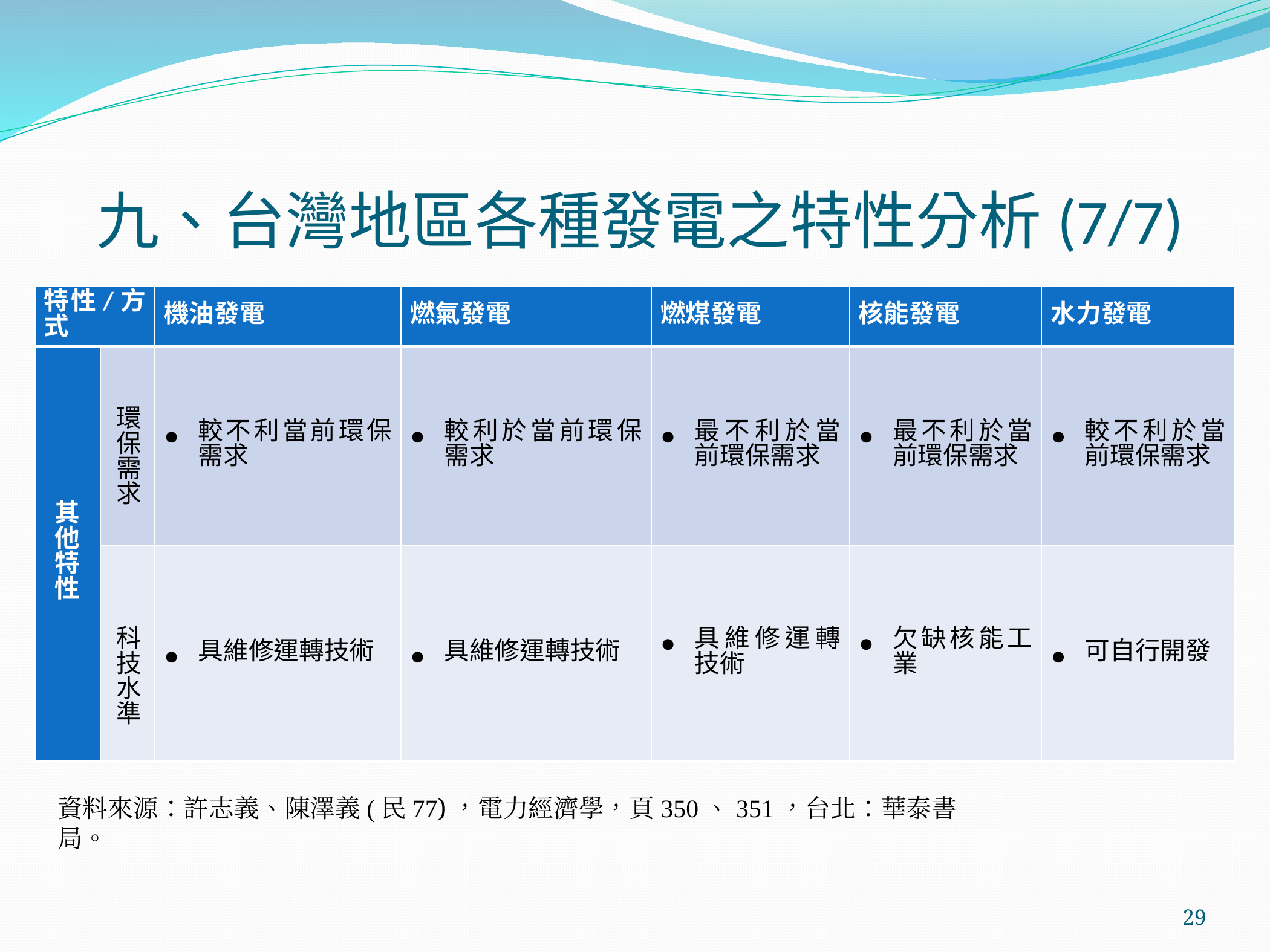

# 九、台灣地區各種發電之特性分析(7/7)
| 特性/方式 |  | 機油發電 | 燃氣發電 | 燃煤發電 | 核能發電 | 水力發電 |
| --- | --- | --- | --- | --- | --- | --- |
| 其他特性 | 環保需求 | 較不利當前環保需求 | 較利於當前環保需求 | 最不利於當前環保需求 | 最不利於當前環保需求 | 較不利於當前環保需求 |
|  | 科技水準 | 具維修運轉技術 | 具維修運轉技術 | 具維修運轉技術 | 欠缺核能工業 | 可自行開發 |
資料來源：許志義、陳澤義(民77)，電力經濟學，頁350、351，台北：華泰書局。
29